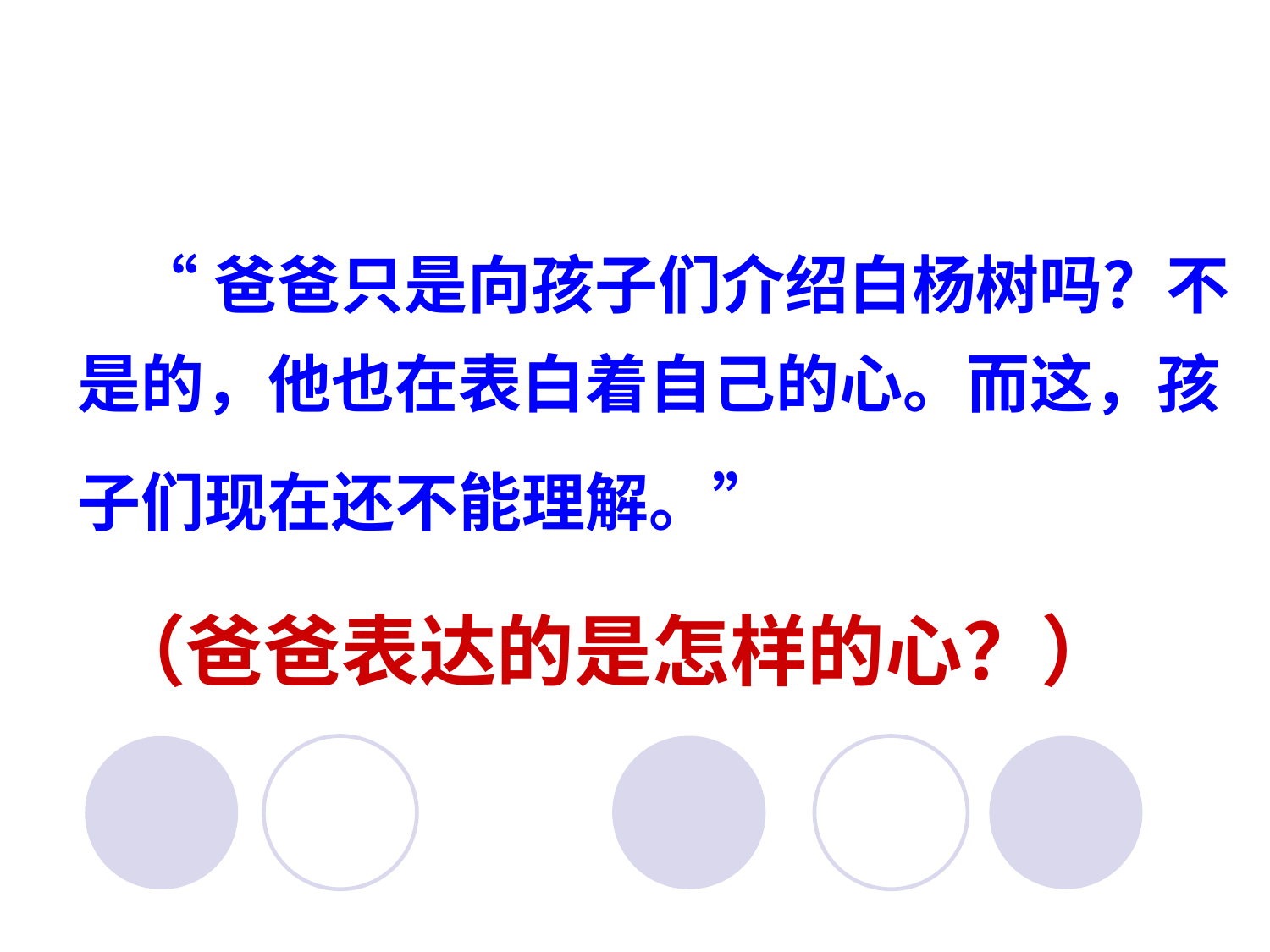

“爸爸只是向孩子们介绍白杨树吗？不是的，他也在表白着自己的心。而这，孩子们现在还不能理解。”
（爸爸表达的是怎样的心？）